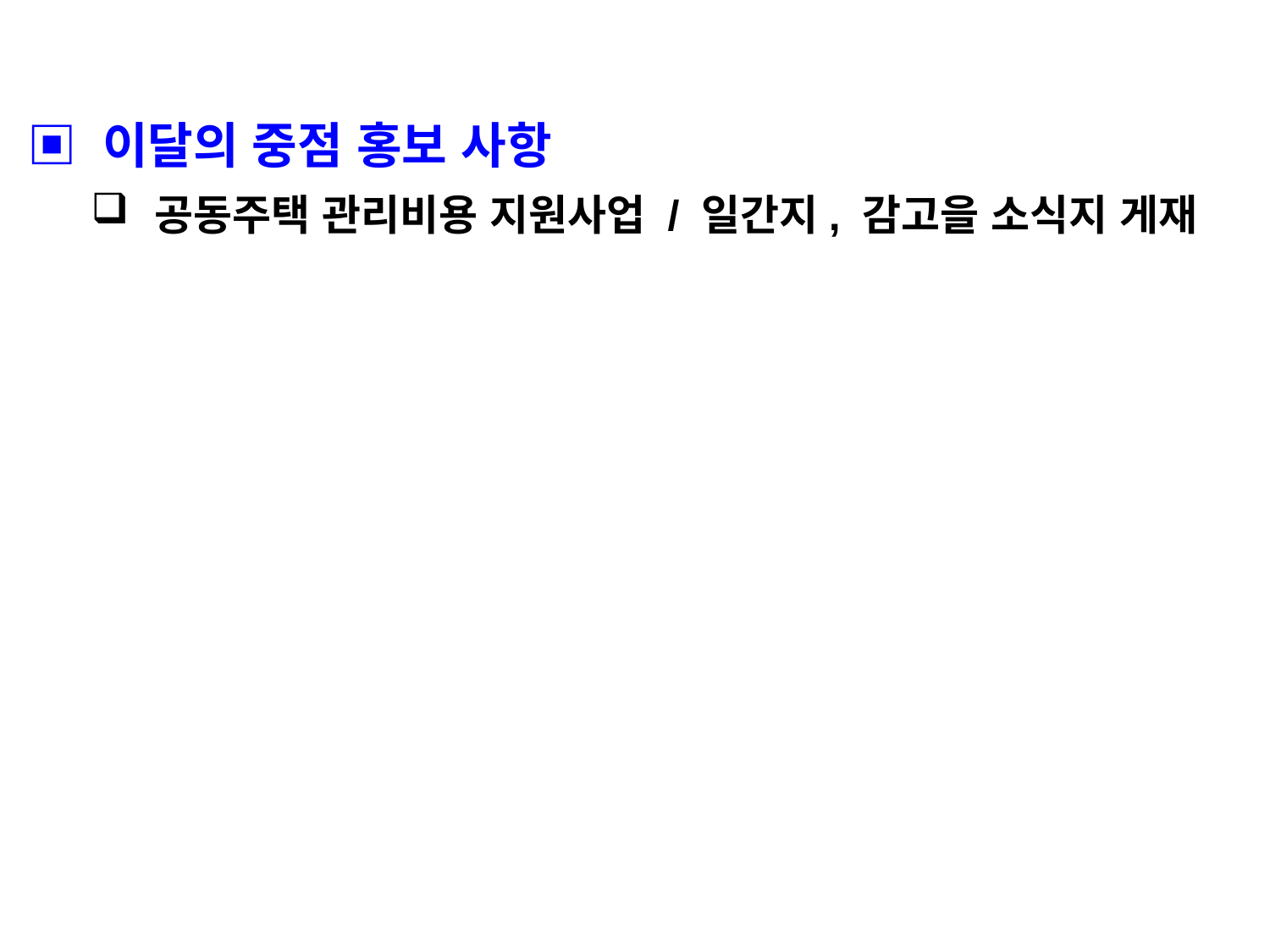

▣ 이달의 중점 홍보 사항
공동주택 관리비용 지원사업 / 일간지, 감고을 소식지 게재